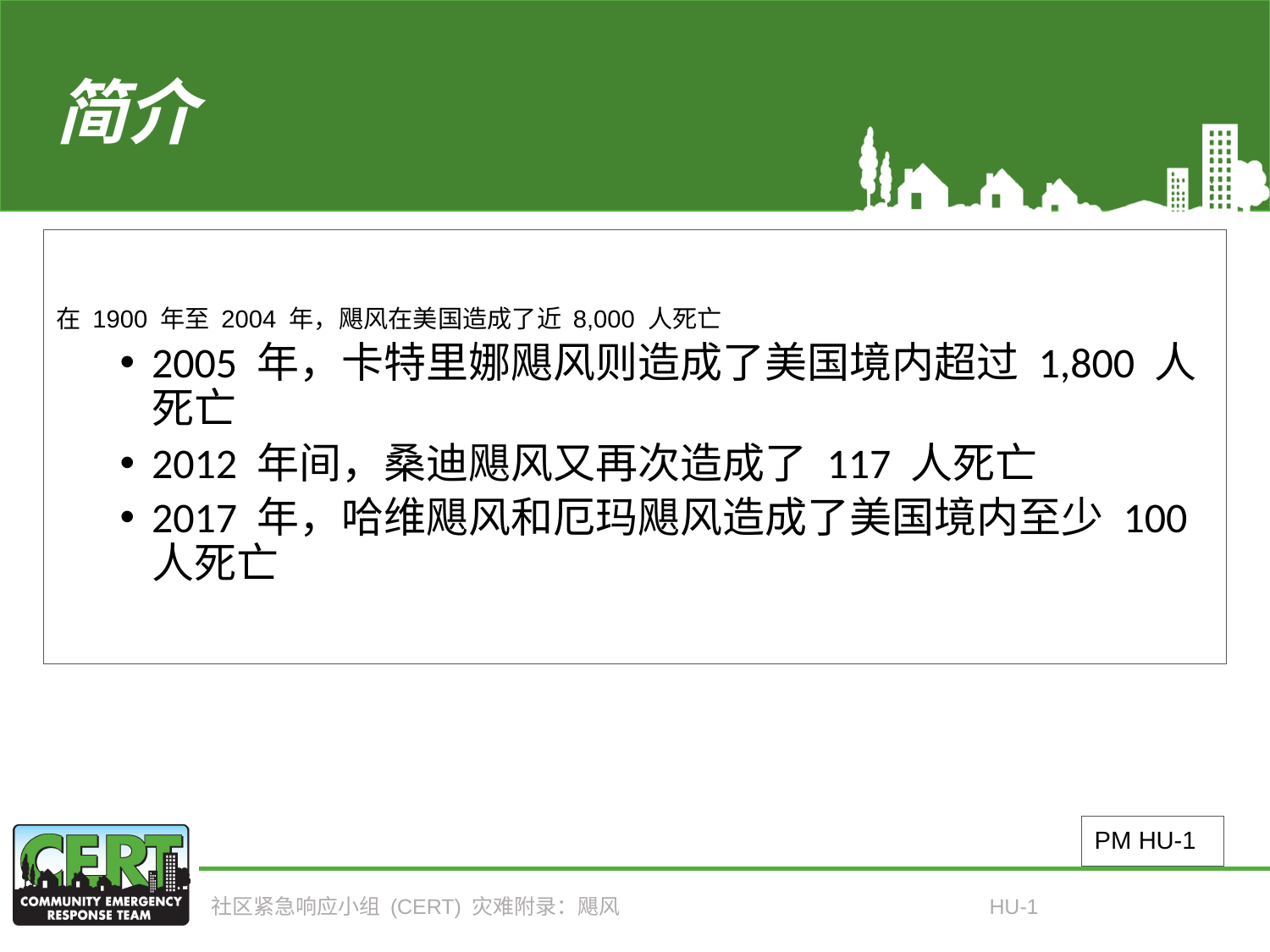

# 简介
在 1900 年至 2004 年，飓风在美国造成了近 8,000 人死亡
2005 年，卡特里娜飓风则造成了美国境内超过 1,800 人死亡
2012 年间，桑迪飓风又再次造成了 117 人死亡
2017 年，哈维飓风和厄玛飓风造成了美国境内至少 100 人死亡
PM HU-1
社区紧急响应小组 (CERT) 灾难附录：飓风
HU-1